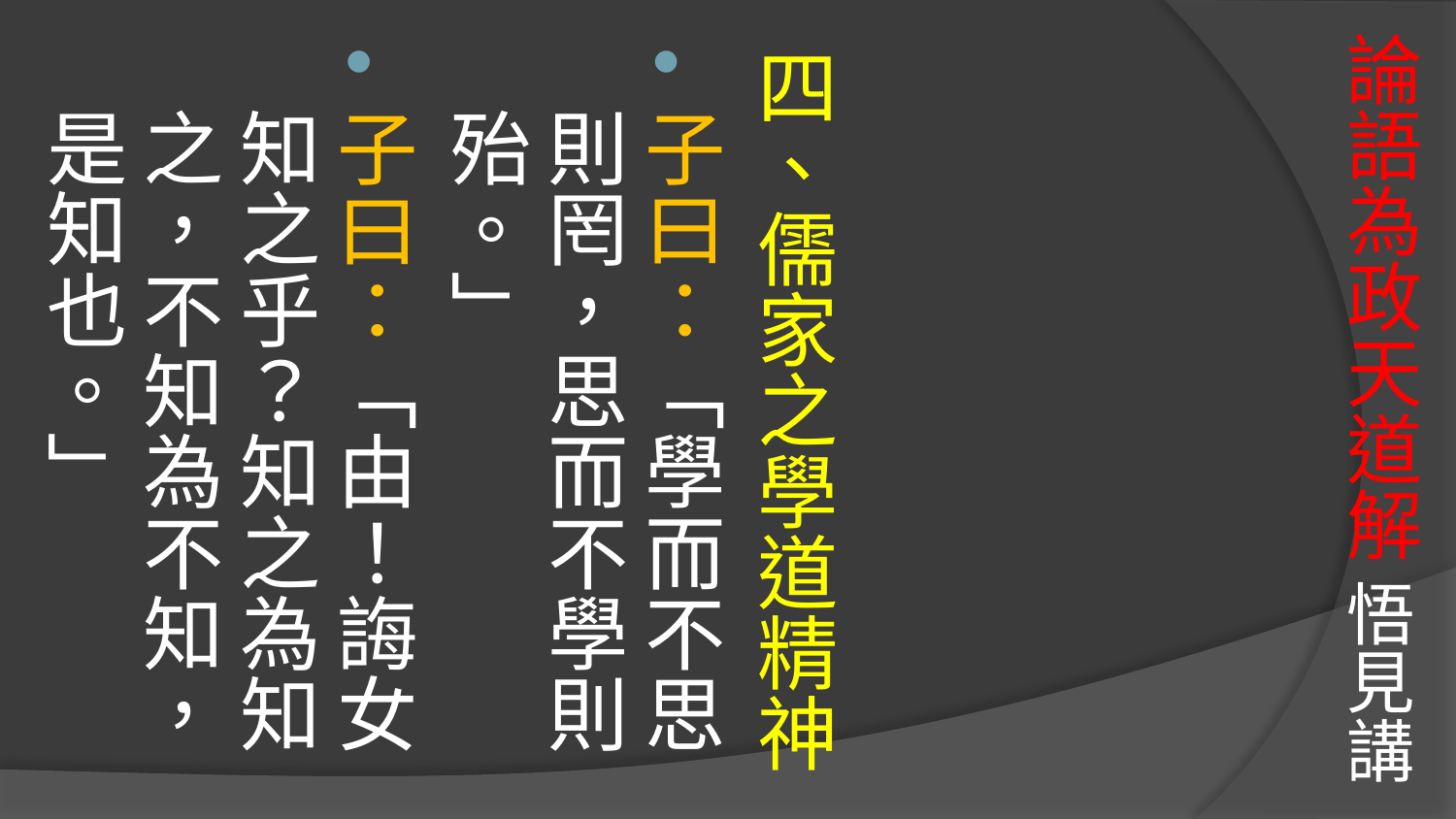

# 論語為政天道解 悟見講
四、儒家之學道精神
子曰：「學而不思則罔，思而不學則殆。」
子曰：「由！誨女知之乎？知之為知之，不知為不知，是知也。」